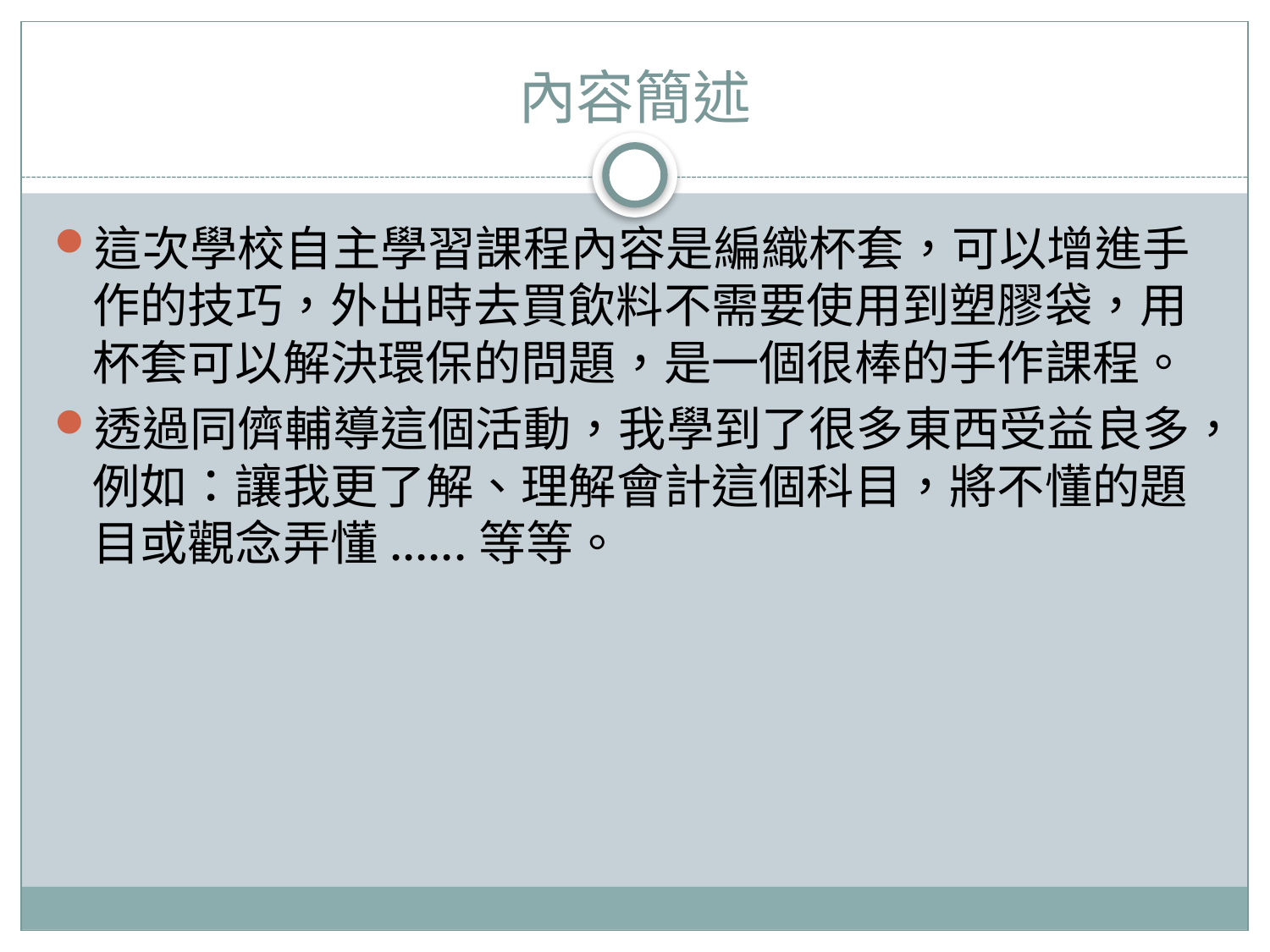

# 內容簡述
這次學校自主學習課程內容是編織杯套，可以增進手作的技巧，外出時去買飲料不需要使用到塑膠袋，用杯套可以解決環保的問題，是一個很棒的手作課程。
透過同儕輔導這個活動，我學到了很多東西受益良多，例如：讓我更了解、理解會計這個科目，將不懂的題目或觀念弄懂......等等。